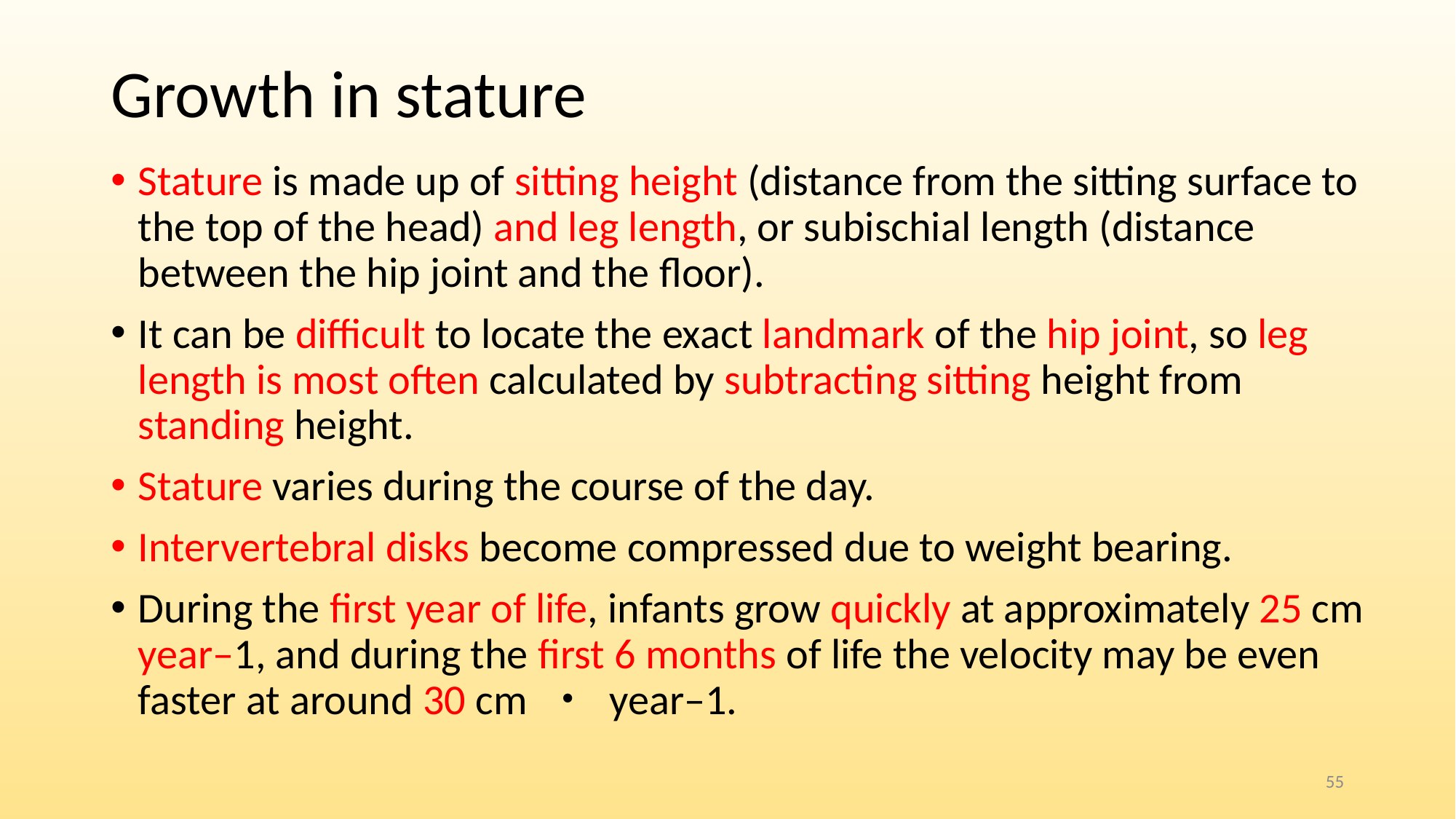

# Growth in stature
Stature is made up of sitting height (distance from the sitting surface to the top of the head) and leg length, or subischial length (distance between the hip joint and the floor).
It can be difficult to locate the exact landmark of the hip joint, so leg length is most often calculated by subtracting sitting height from standing height.
Stature varies during the course of the day.
Intervertebral disks become compressed due to weight bearing.
During the first year of life, infants grow quickly at approximately 25 cm year–1, and during the first 6 months of life the velocity may be even faster at around 30 cm ・ year–1.
55